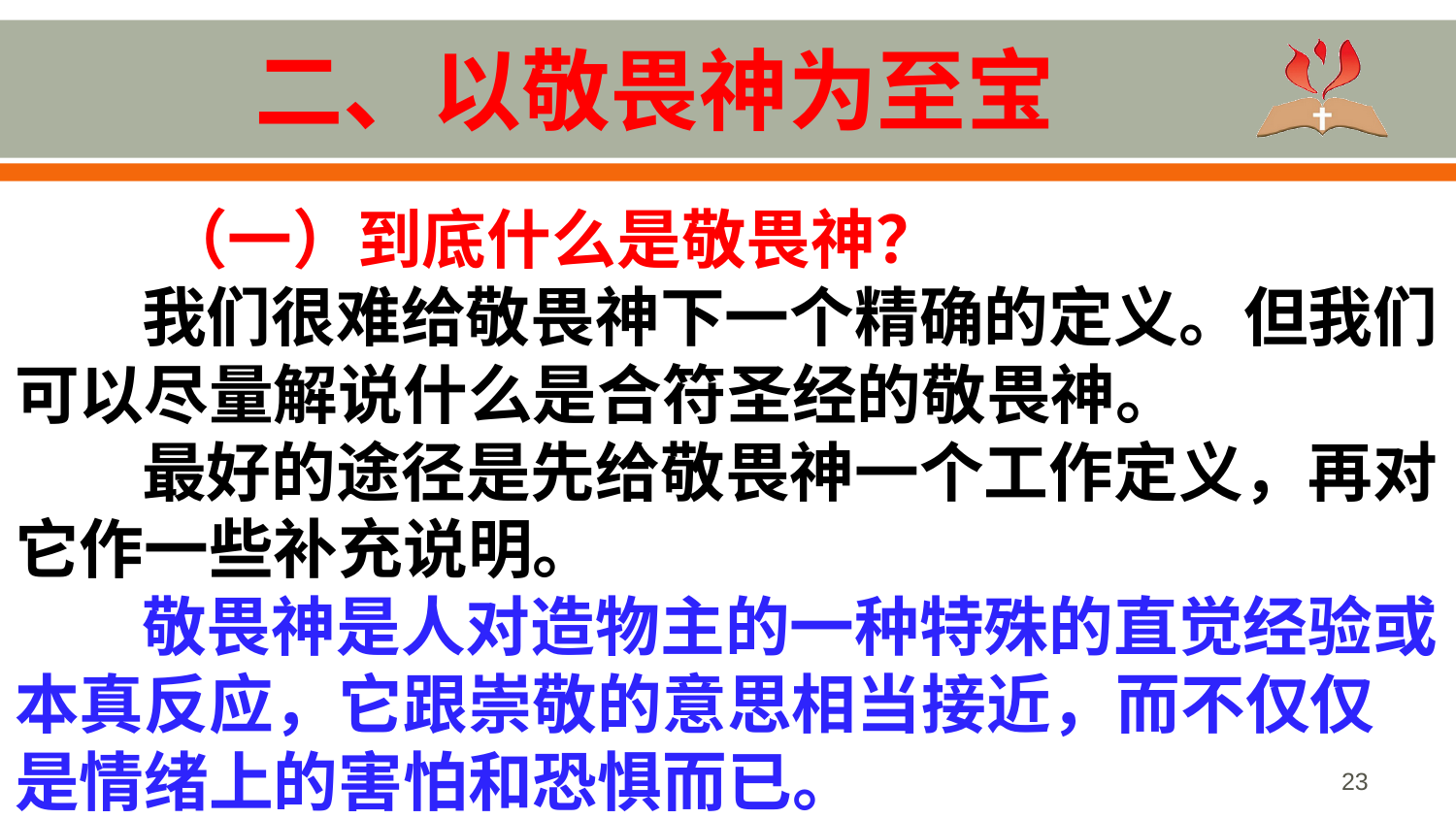

# 二、以敬畏神为至宝
         （一）到底什么是敬畏神？
我们很难给敬畏神下一个精确的定义。但我们可以尽量解说什么是合符圣经的敬畏神。
最好的途径是先给敬畏神一个工作定义，再对它作一些补充说明。
敬畏神是人对造物主的一种特殊的直觉经验或本真反应，它跟崇敬的意思相当接近，而不仅仅是情绪上的害怕和恐惧而已。

23